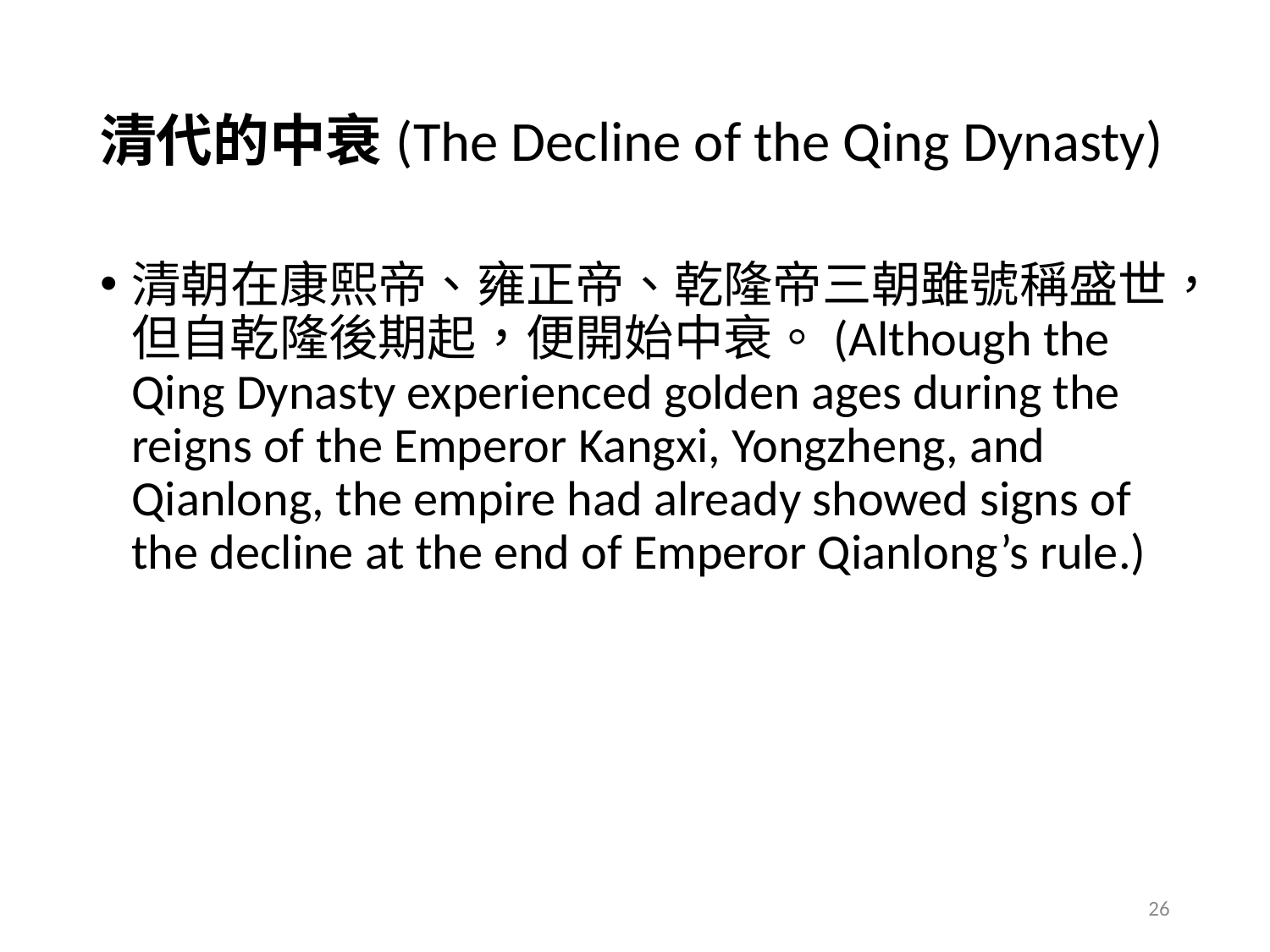

# 清代的中衰(The Decline of the Qing Dynasty)
清朝在康熙帝、雍正帝、乾隆帝三朝雖號稱盛世，但自乾隆後期起，便開始中衰。(Although the Qing Dynasty experienced golden ages during the reigns of the Emperor Kangxi, Yongzheng, and Qianlong, the empire had already showed signs of the decline at the end of Emperor Qianlong’s rule.)

26